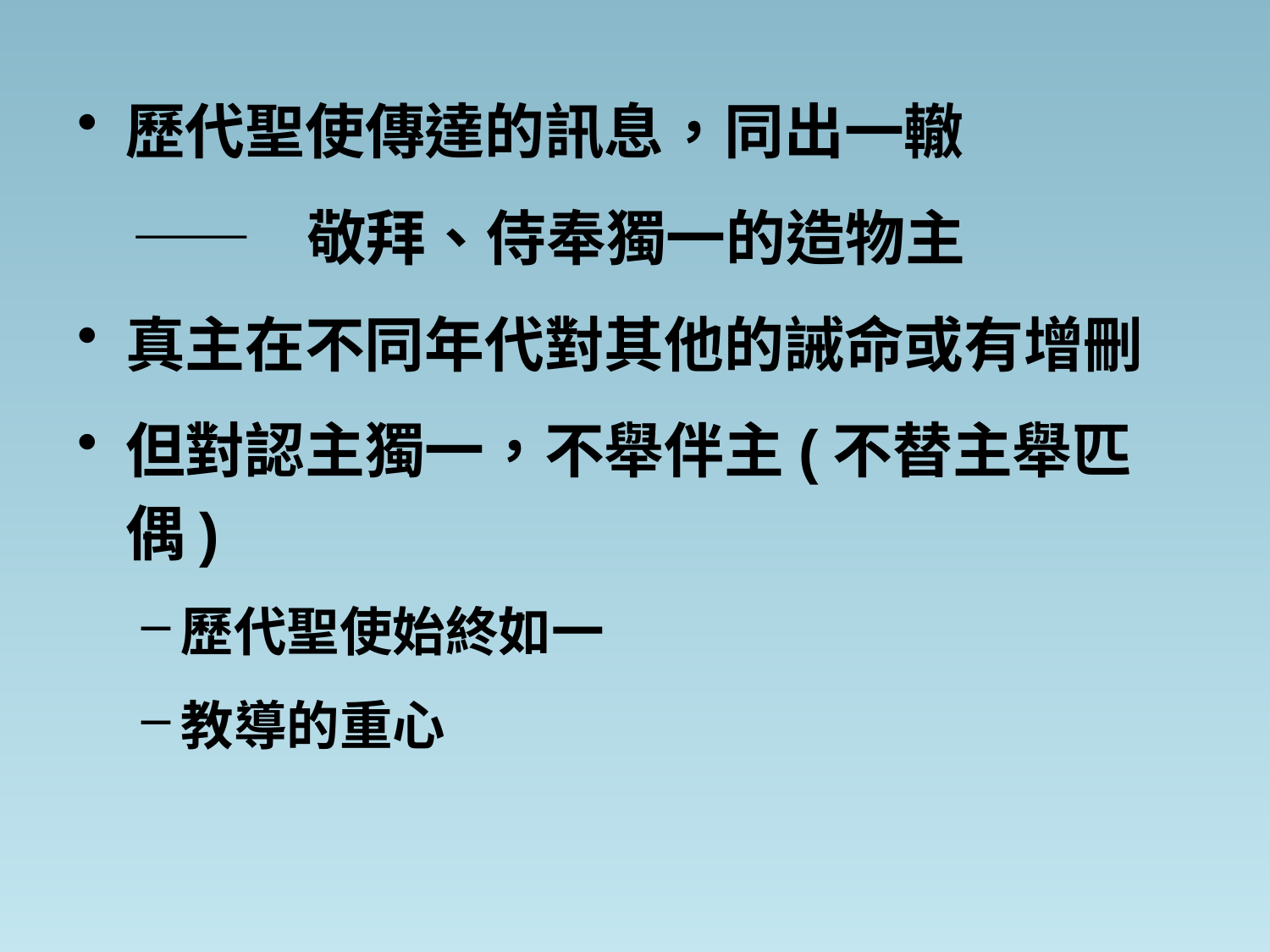

歷代聖使傳達的訊息，同出一轍
    ——   敬拜、侍奉獨一的造物主
真主在不同年代對其他的誡命或有增刪
但對認主獨一，不舉伴主(不替主舉匹偶)
歷代聖使始終如一
教導的重心